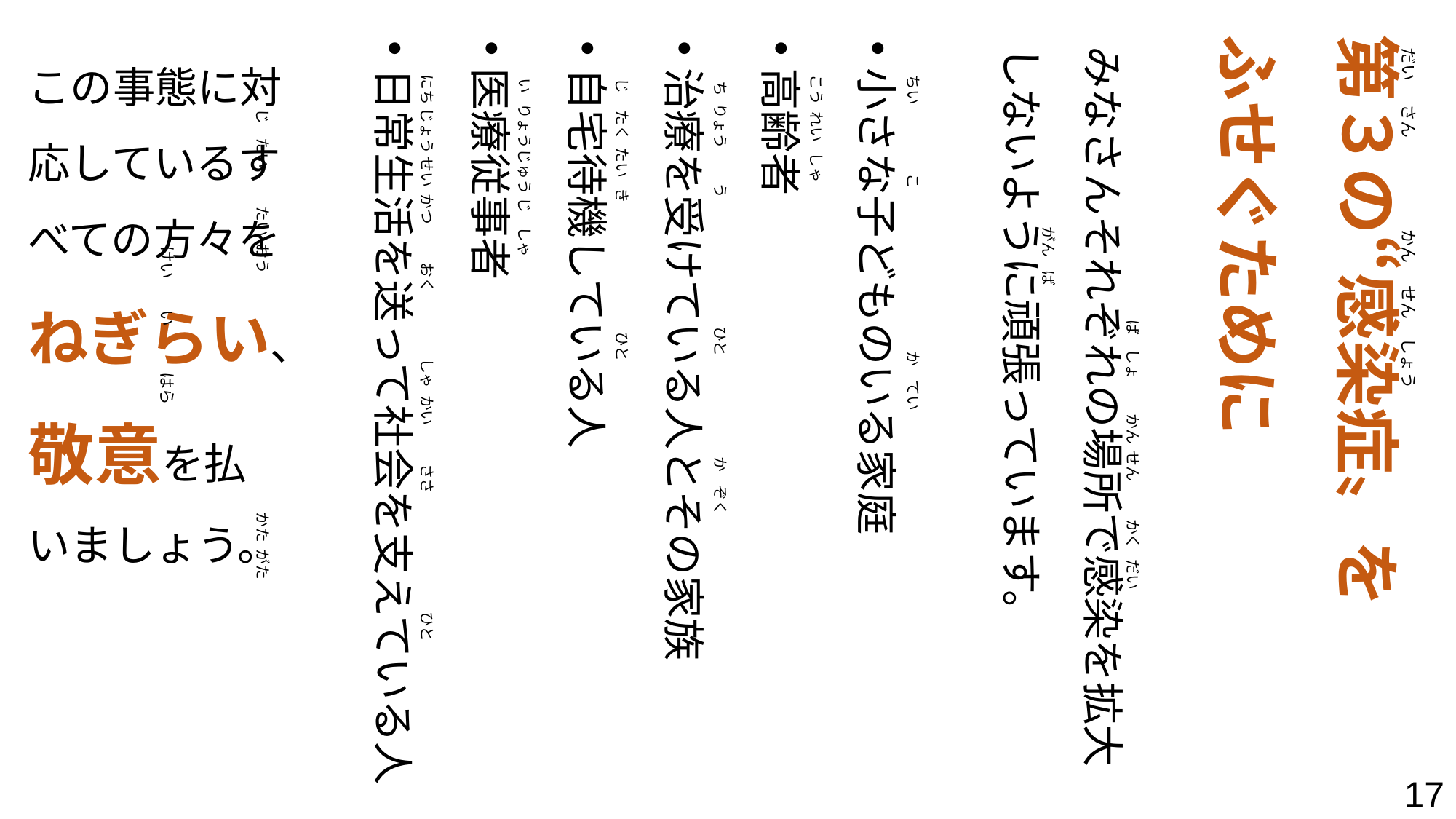

この事態に対応しているすべての方々をねぎらい、敬意を払いましょう。

第３の“感染症〟を
ふせぐために

  だい      さん                        かん      せん     しょう
小さな子どものいる家庭
高齢者
治療を受けている人とその家族
自宅待機している人
医療従事者
日常生活を送って社会を支えている人
みなさんそれぞれの場所で感染を拡大しないように頑張っています。
                                                                             ば    しょ          かん  せん           かく   だい
                                                  けい        い            はら
                じ    たい           たい  おう                                                                     かた  がた
      にち じょう せい  かつ           おく                   しゃ  かい           ささ                                  ひと
       い   りょうじゅう じ    しゃ
       じ     たく  たい   き                                     ひと
        ち  りょう          う                                     ひと                             か    ぞく
      こう  れい   しゃ
      ちい                    こ                                               か    てい
                                                  がん    ば
17